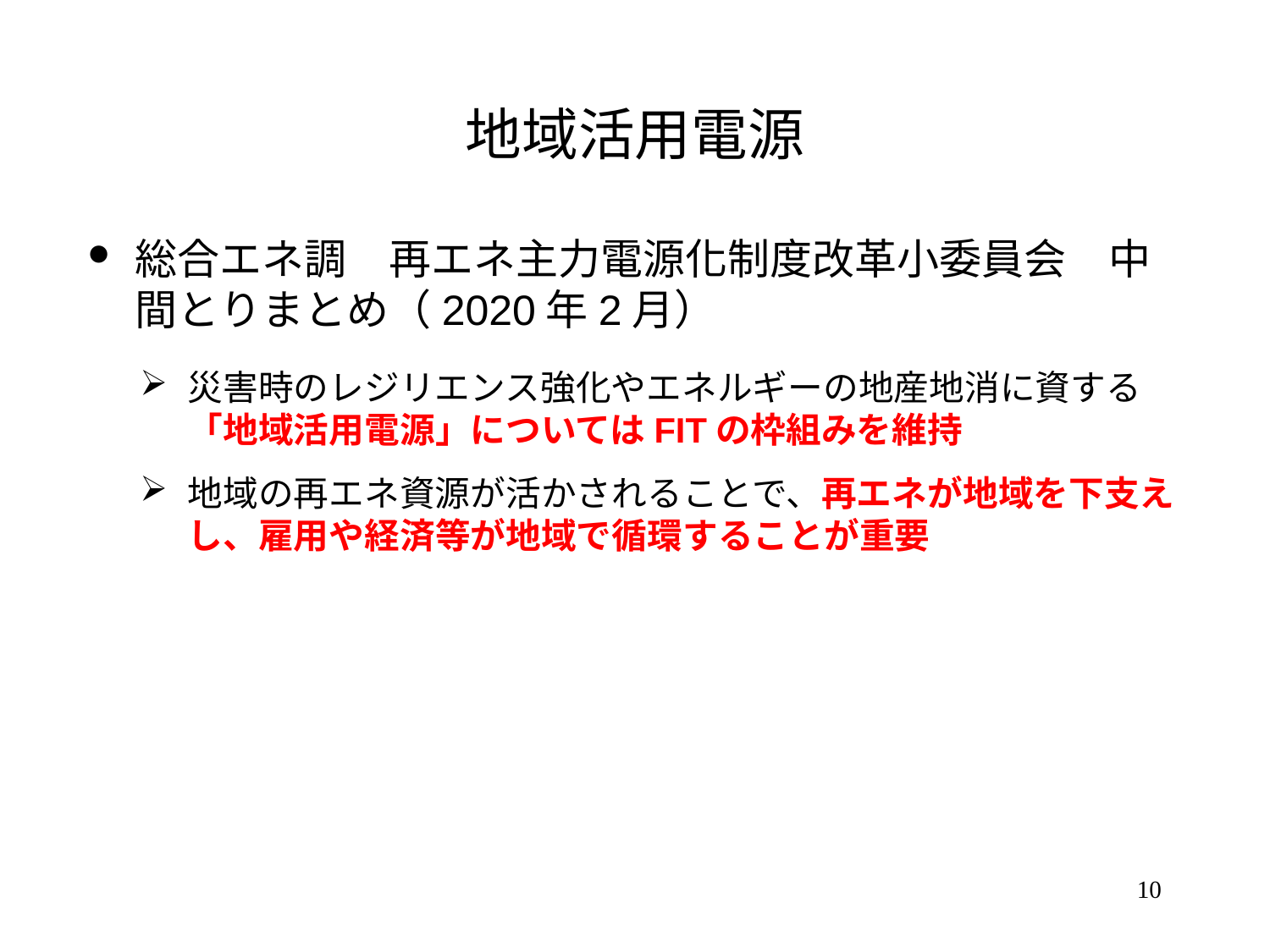

# 地域活用電源
総合エネ調　再エネ主力電源化制度改革小委員会　中間とりまとめ（2020年2月）
災害時のレジリエンス強化やエネルギーの地産地消に資する「地域活用電源」についてはFITの枠組みを維持
地域の再エネ資源が活かされることで、再エネが地域を下支えし、雇用や経済等が地域で循環することが重要
10